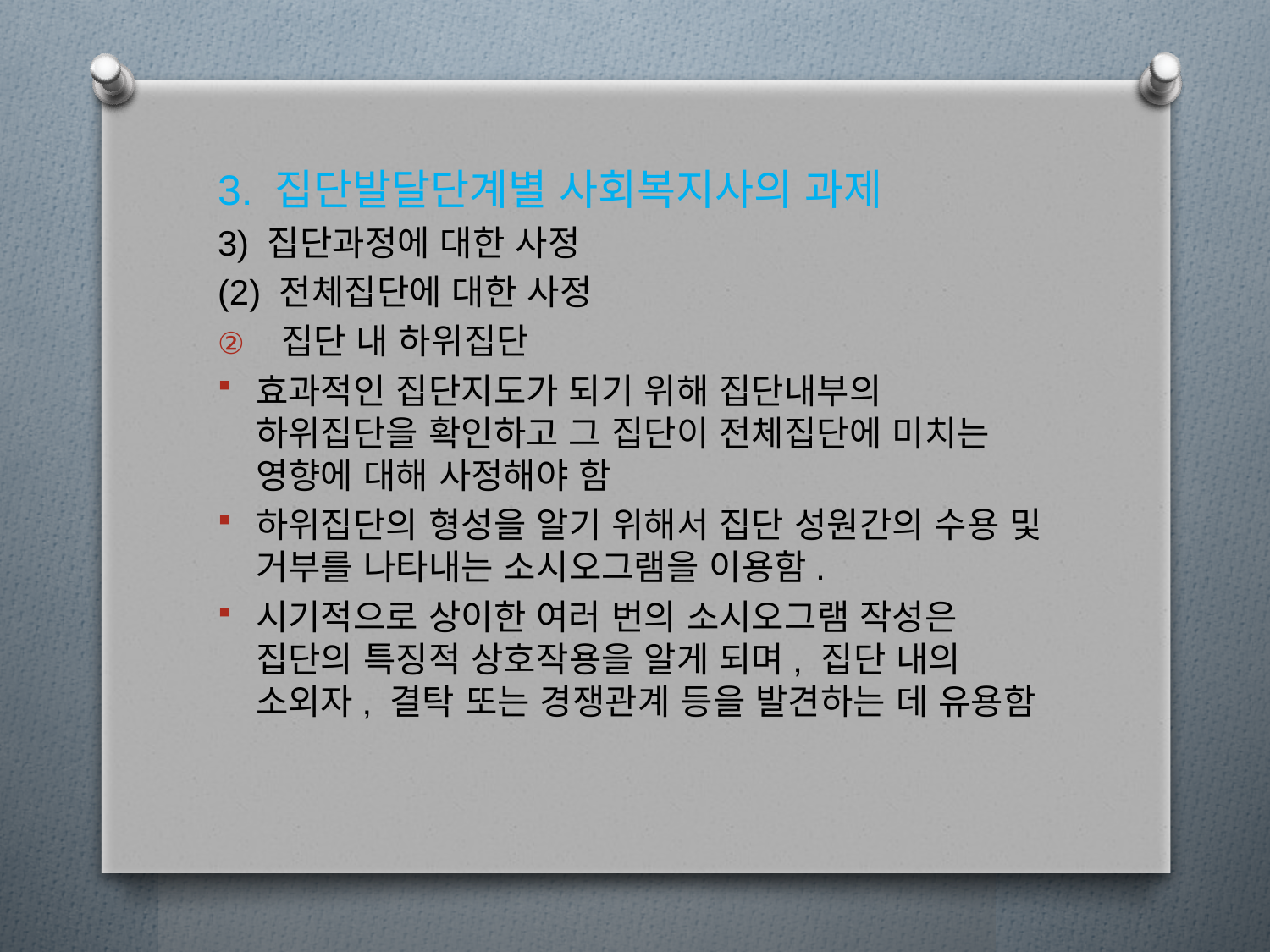

3. 집단발달단계별 사회복지사의 과제
3) 집단과정에 대한 사정
(2) 전체집단에 대한 사정
집단 내 하위집단
효과적인 집단지도가 되기 위해 집단내부의 하위집단을 확인하고 그 집단이 전체집단에 미치는 영향에 대해 사정해야 함
하위집단의 형성을 알기 위해서 집단 성원간의 수용 및 거부를 나타내는 소시오그램을 이용함.
시기적으로 상이한 여러 번의 소시오그램 작성은 집단의 특징적 상호작용을 알게 되며, 집단 내의 소외자, 결탁 또는 경쟁관계 등을 발견하는 데 유용함